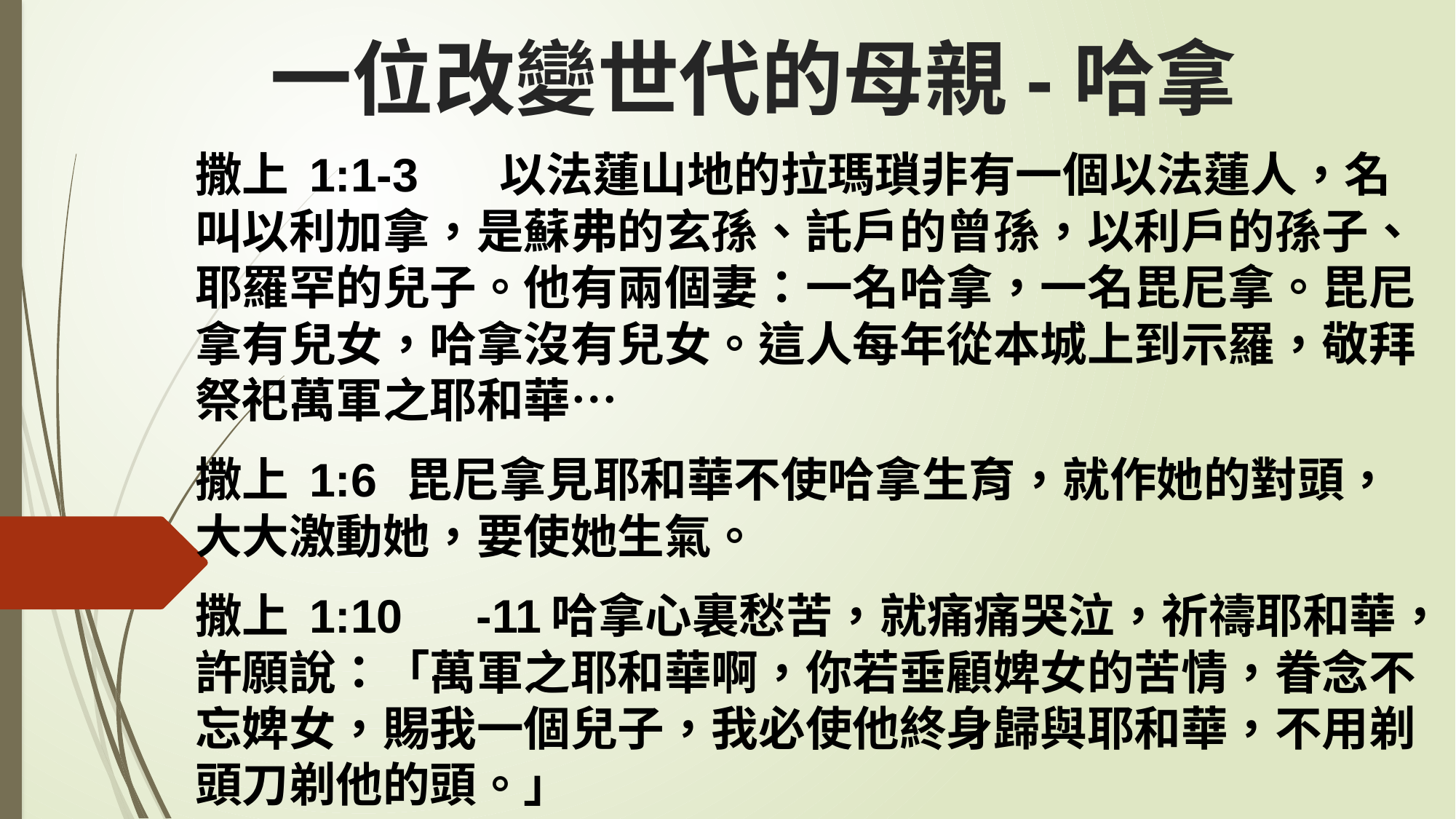

# 一位改變世代的母親-哈拿
撒上 1:1-3	 以法蓮山地的拉瑪瑣非有一個以法蓮人，名叫以利加拿，是蘇弗的玄孫、託戶的曾孫，以利戶的孫子、耶羅罕的兒子。他有兩個妻：一名哈拿，一名毘尼拿。毘尼拿有兒女，哈拿沒有兒女。這人每年從本城上到示羅，敬拜祭祀萬軍之耶和華…
撒上 1:6	 毘尼拿見耶和華不使哈拿生育，就作她的對頭，大大激動她，要使她生氣。
撒上 1:10	-11哈拿心裏愁苦，就痛痛哭泣，祈禱耶和華，許願說：「萬軍之耶和華啊，你若垂顧婢女的苦情，眷念不忘婢女，賜我一個兒子，我必使他終身歸與耶和華，不用剃頭刀剃他的頭。」